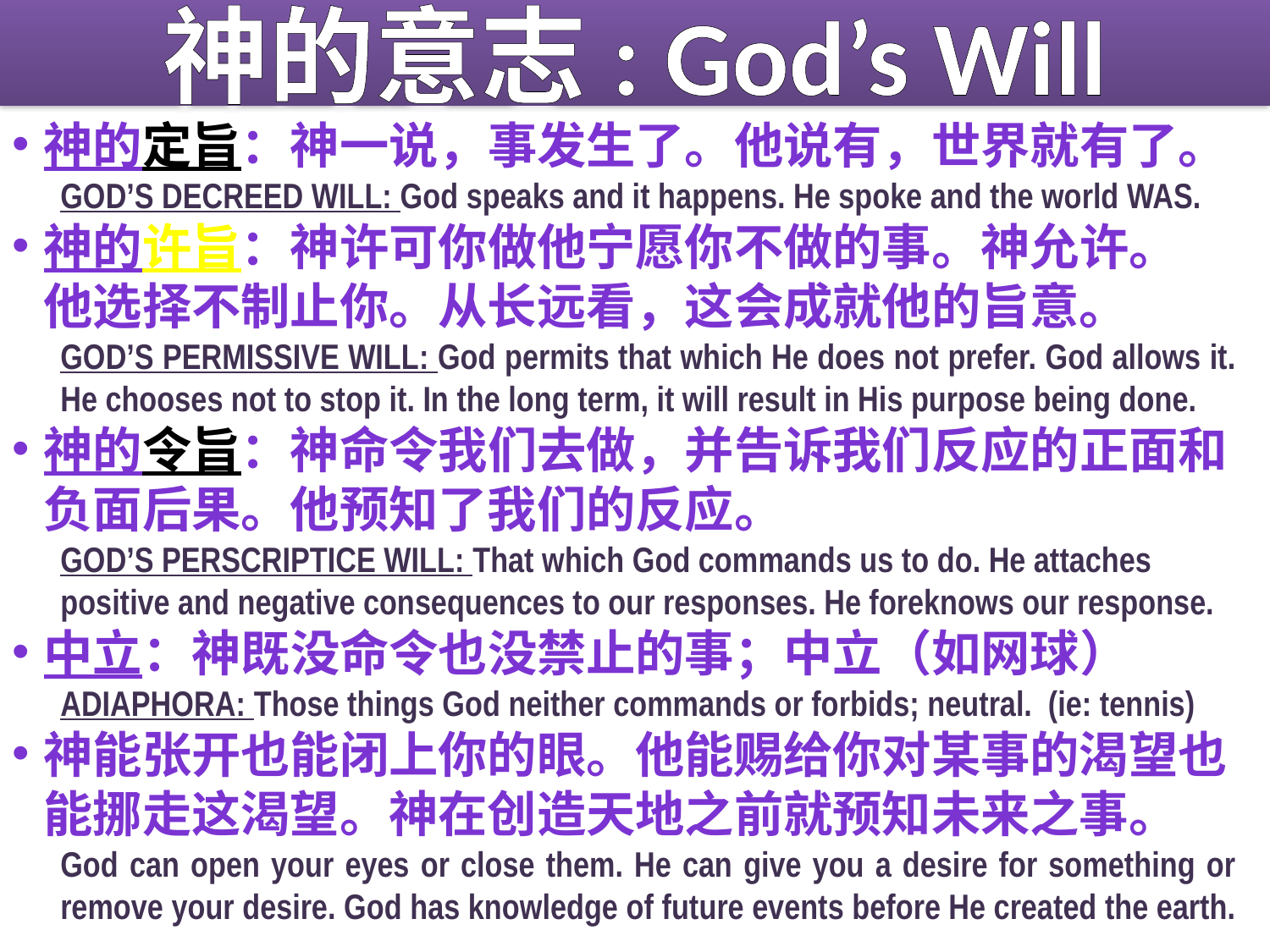

# 神的意志: God’s Will
神的定旨：神一说，事发生了。他说有，世界就有了。
GOD’S DECREED WILL: God speaks and it happens. He spoke and the world WAS.
神的许旨：神许可你做他宁愿你不做的事。神允许。 他选择不制止你。从长远看，这会成就他的旨意。
GOD’S PERMISSIVE WILL: God permits that which He does not prefer. God allows it. He chooses not to stop it. In the long term, it will result in His purpose being done.
神的令旨：神命令我们去做，并告诉我们反应的正面和负面后果。他预知了我们的反应。
GOD’S PERSCRIPTICE WILL: That which God commands us to do. He attaches positive and negative consequences to our responses. He foreknows our response.
中立：神既没命令也没禁止的事；中立（如网球）
ADIAPHORA: Those things God neither commands or forbids; neutral.  (ie: tennis)
神能张开也能闭上你的眼。他能赐给你对某事的渴望也能挪走这渴望。神在创造天地之前就预知未来之事。
God can open your eyes or close them. He can give you a desire for something or remove your desire. God has knowledge of future events before He created the earth.